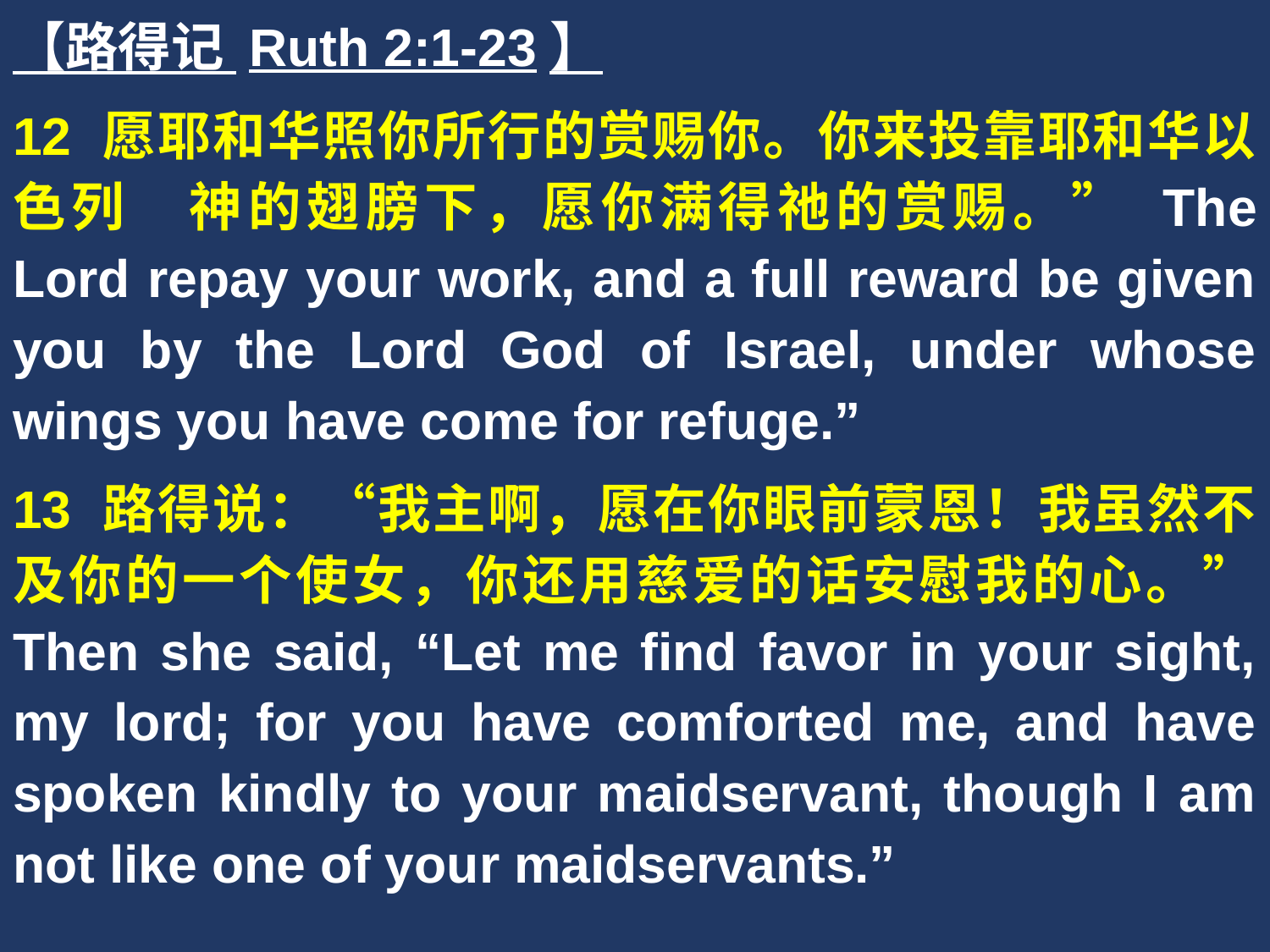

【路得记 Ruth 2:1-23】
12 愿耶和华照你所行的赏赐你。你来投靠耶和华以色列　神的翅膀下，愿你满得祂的赏赐。” The Lord repay your work, and a full reward be given you by the Lord God of Israel, under whose wings you have come for refuge.”
13 路得说：“我主啊，愿在你眼前蒙恩！我虽然不及你的一个使女，你还用慈爱的话安慰我的心。” Then she said, “Let me find favor in your sight, my lord; for you have comforted me, and have spoken kindly to your maidservant, though I am not like one of your maidservants.”